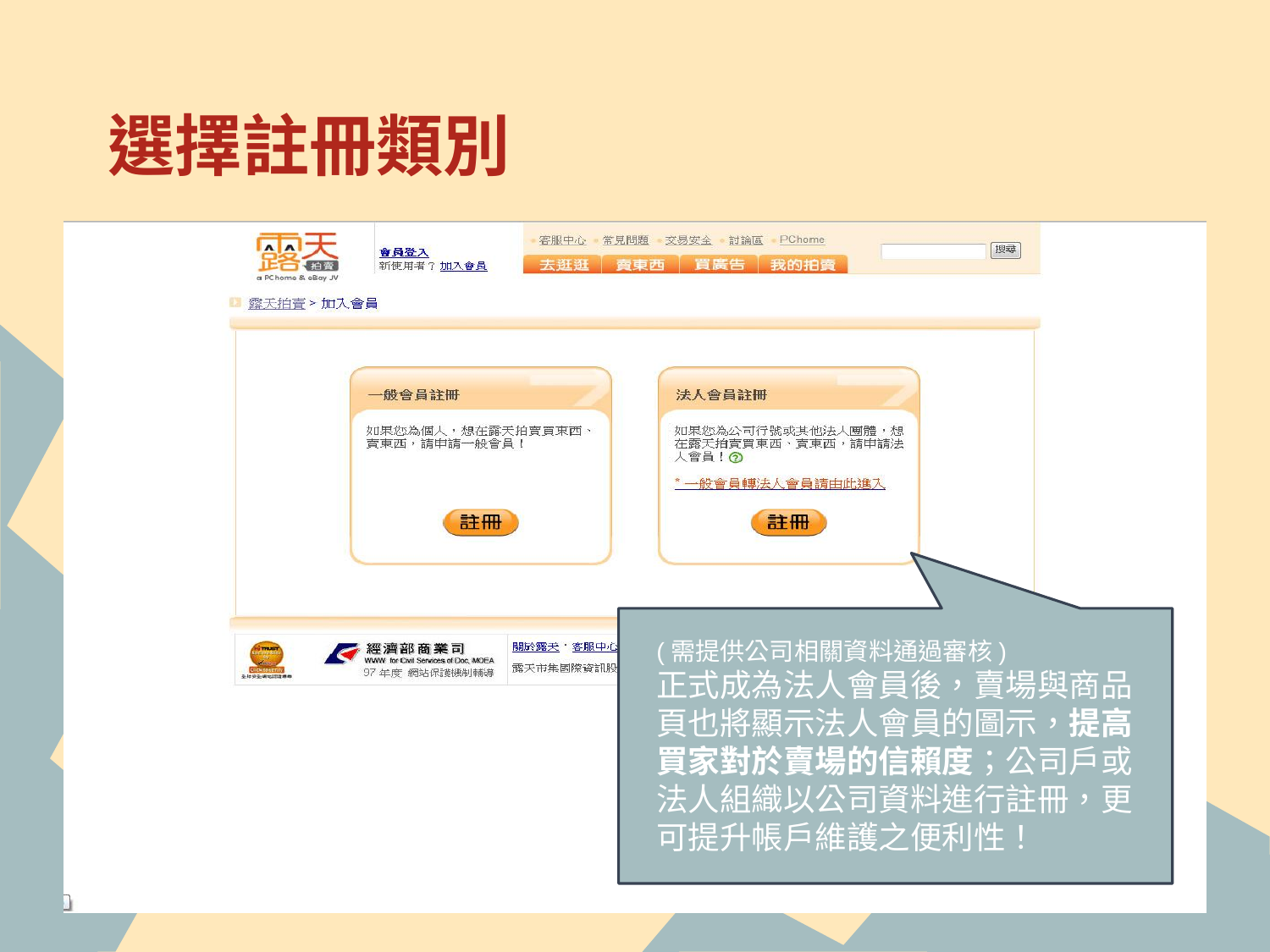

# 選擇註冊類別

(需提供公司相關資料通過審核)
正式成為法人會員後，賣場與商品頁也將顯示法人會員的圖示，提高買家對於賣場的信賴度；公司戶或法人組織以公司資料進行註冊，更可提升帳戶維護之便利性！